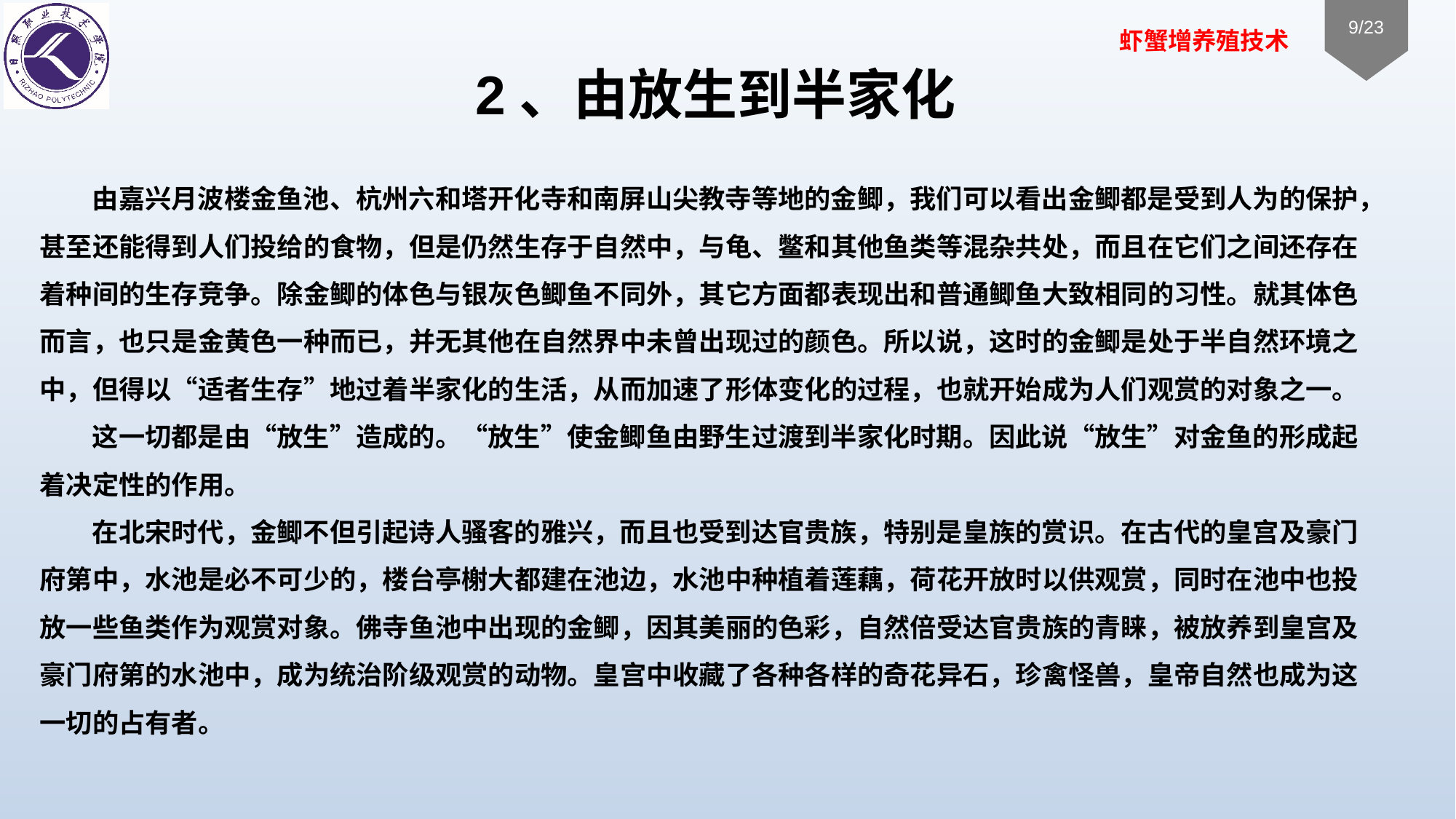

# 2、由放生到半家化
由嘉兴月波楼金鱼池、杭州六和塔开化寺和南屏山尖教寺等地的金鲫，我们可以看出金鲫都是受到人为的保护，甚至还能得到人们投给的食物，但是仍然生存于自然中，与龟、鳖和其他鱼类等混杂共处，而且在它们之间还存在着种间的生存竞争。除金鲫的体色与银灰色鲫鱼不同外，其它方面都表现出和普通鲫鱼大致相同的习性。就其体色而言，也只是金黄色一种而已，并无其他在自然界中未曾出现过的颜色。所以说，这时的金鲫是处于半自然环境之中，但得以“适者生存”地过着半家化的生活，从而加速了形体变化的过程，也就开始成为人们观赏的对象之一。
这一切都是由“放生”造成的。“放生”使金鲫鱼由野生过渡到半家化时期。因此说“放生”对金鱼的形成起着决定性的作用。
在北宋时代，金鲫不但引起诗人骚客的雅兴，而且也受到达官贵族，特别是皇族的赏识。在古代的皇宫及豪门府第中，水池是必不可少的，楼台亭榭大都建在池边，水池中种植着莲藕，荷花开放时以供观赏，同时在池中也投放一些鱼类作为观赏对象。佛寺鱼池中出现的金鲫，因其美丽的色彩，自然倍受达官贵族的青睐，被放养到皇宫及豪门府第的水池中，成为统治阶级观赏的动物。皇宫中收藏了各种各样的奇花异石，珍禽怪兽，皇帝自然也成为这一切的占有者。